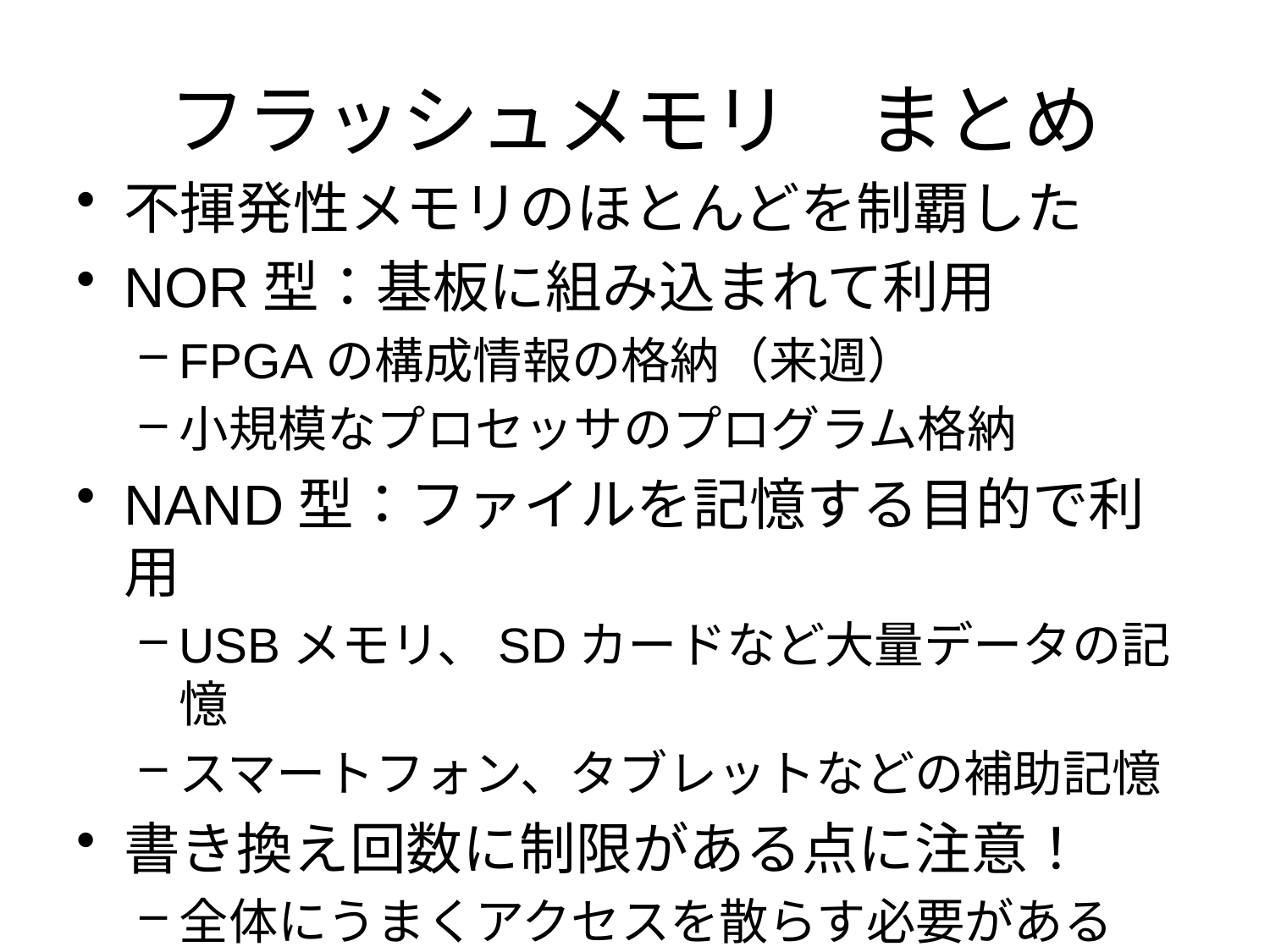

# フラッシュメモリ　まとめ
不揮発性メモリのほとんどを制覇した
NOR型：基板に組み込まれて利用
FPGAの構成情報の格納（来週）
小規模なプロセッサのプログラム格納
NAND型：ファイルを記憶する目的で利用
USBメモリ、SDカードなど大量データの記憶
スマートフォン、タブレットなどの補助記憶
書き換え回数に制限がある点に注意！
全体にうまくアクセスを散らす必要がある
コントローラを内蔵して対処している